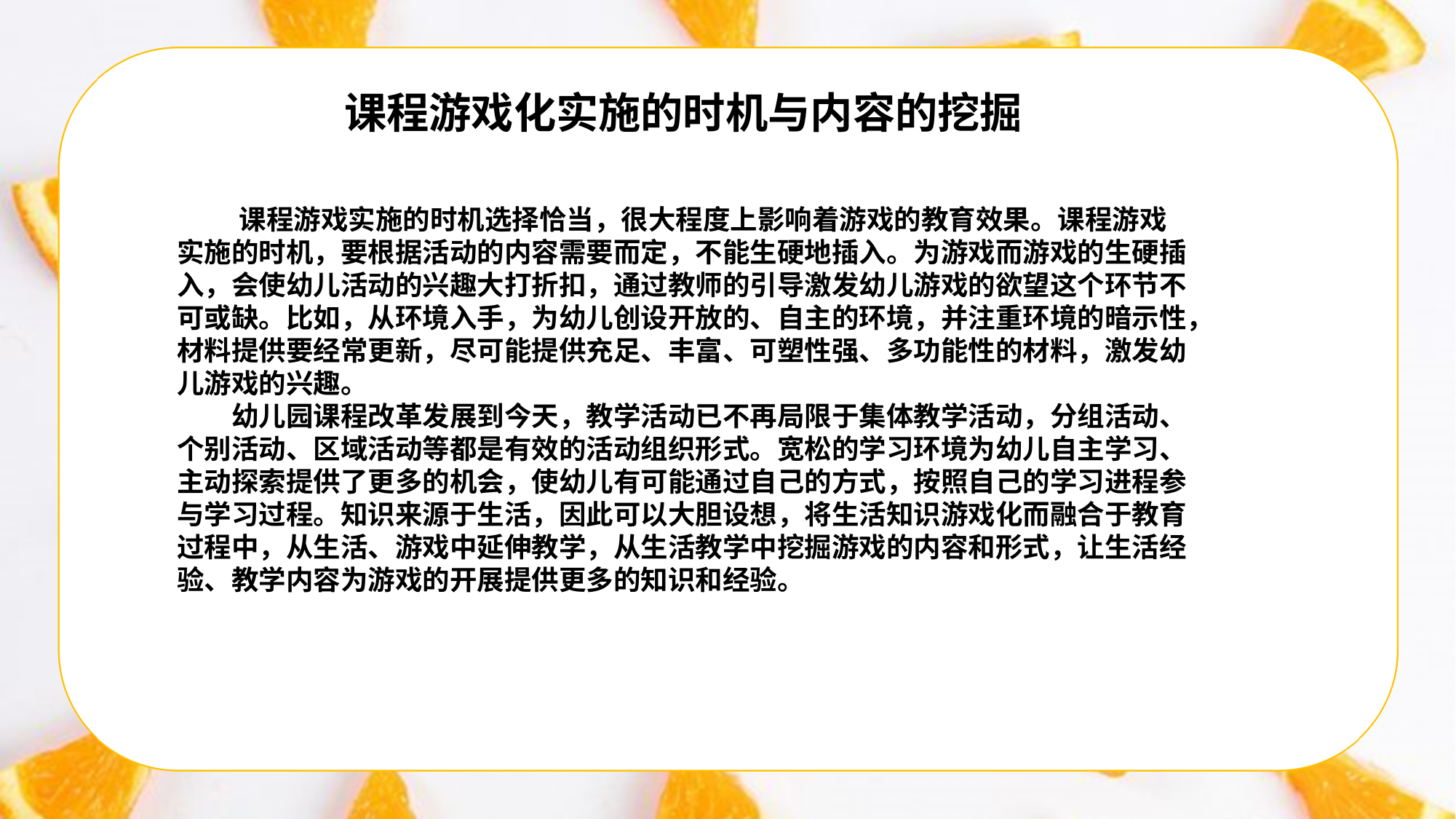

课程游戏化实施的时机与内容的挖掘

         课程游戏实施的时机选择恰当，很大程度上影响着游戏的教育效果。课程游戏实施的时机，要根据活动的内容需要而定，不能生硬地插入。为游戏而游戏的生硬插入，会使幼儿活动的兴趣大打折扣，通过教师的引导激发幼儿游戏的欲望这个环节不可或缺。比如，从环境入手，为幼儿创设开放的、自主的环境，并注重环境的暗示性，材料提供要经常更新，尽可能提供充足、丰富、可塑性强、多功能性的材料，激发幼儿游戏的兴趣。
　　幼儿园课程改革发展到今天，教学活动已不再局限于集体教学活动，分组活动、个别活动、区域活动等都是有效的活动组织形式。宽松的学习环境为幼儿自主学习、主动探索提供了更多的机会，使幼儿有可能通过自己的方式，按照自己的学习进程参与学习过程。知识来源于生活，因此可以大胆设想，将生活知识游戏化而融合于教育过程中，从生活、游戏中延伸教学，从生活教学中挖掘游戏的内容和形式，让生活经验、教学内容为游戏的开展提供更多的知识和经验。